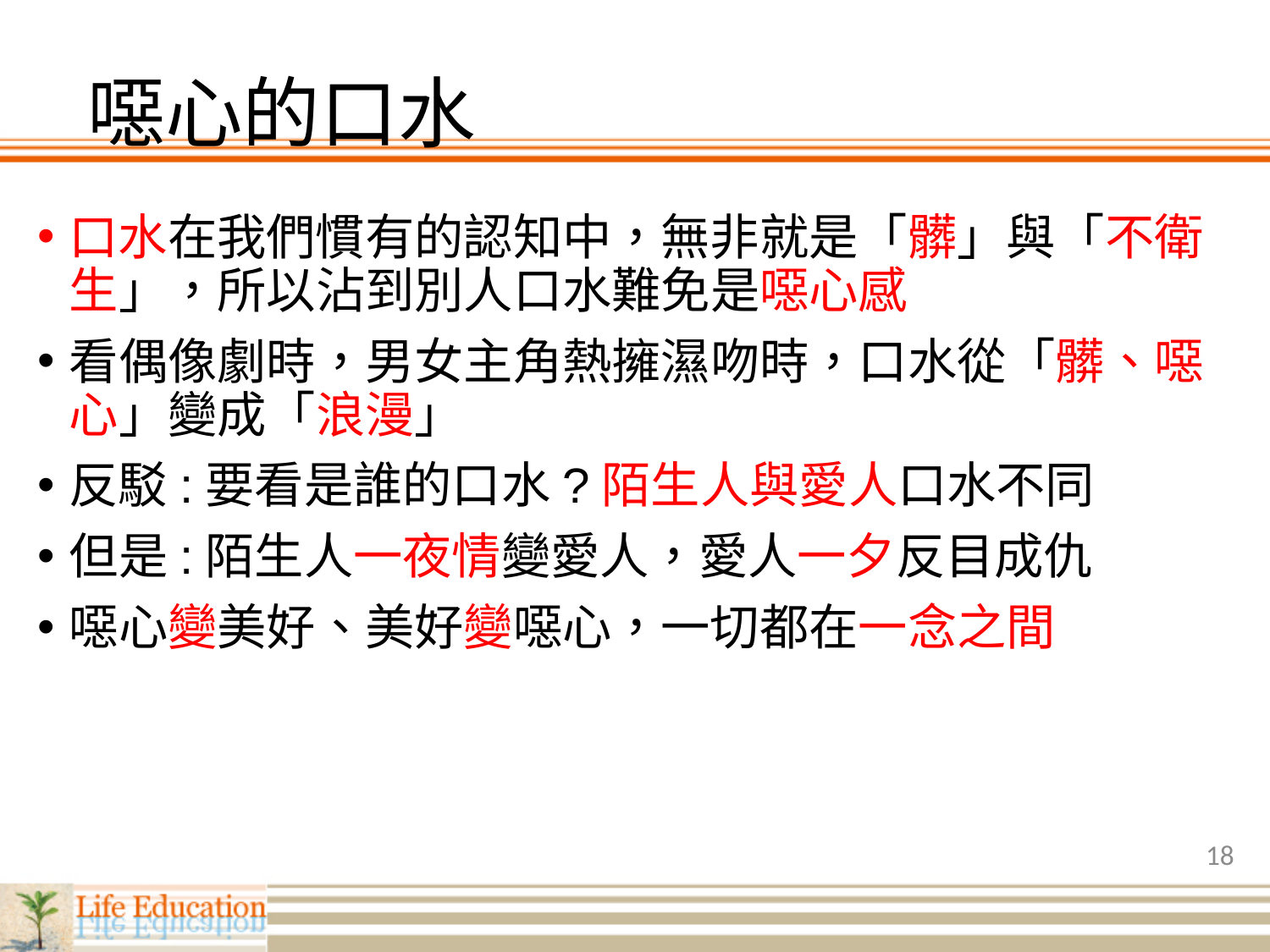

# 噁心的口水
口水在我們慣有的認知中，無非就是「髒」與「不衛生」，所以沾到別人口水難免是噁心感
看偶像劇時，男女主角熱擁濕吻時，口水從「髒、噁心」變成「浪漫」
反駁:要看是誰的口水?陌生人與愛人口水不同
但是:陌生人一夜情變愛人，愛人一夕反目成仇
噁心變美好、美好變噁心，一切都在一念之間
18